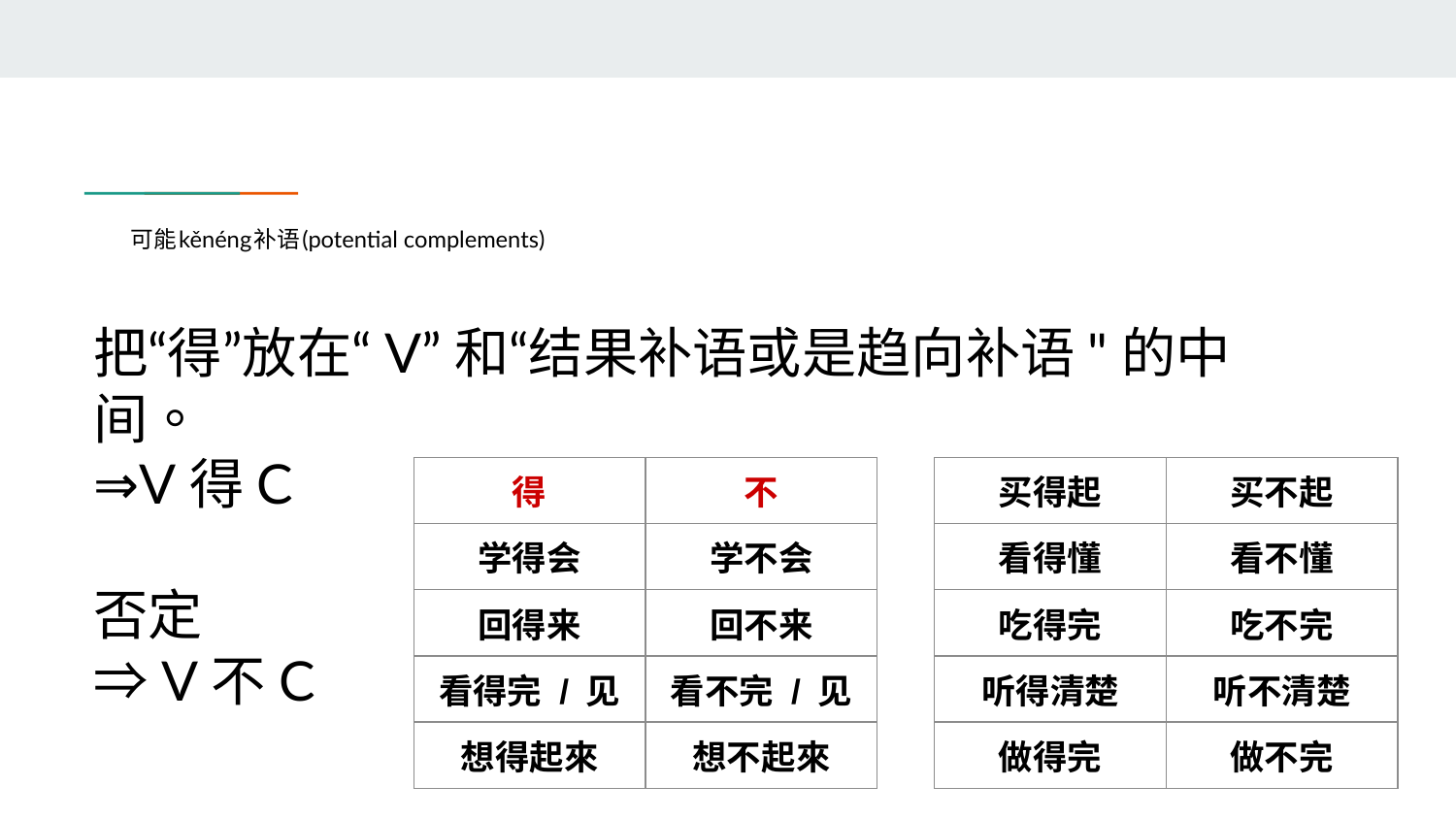

# 可能kěnéng补语(potential complements)
把“得”放在“V”和“结果补语或是趋向补语"的中间。
⇒V得C
否定
⇒V不C

| 得 | 不 |
| --- | --- |
| 学得会 | 学不会 |
| 回得来 | 回不来 |
| 看得完 / 见 | 看不完 / 见 |
| 想得起來 | 想不起來 |
| 买得起 | 买不起 |
| --- | --- |
| 看得懂 | 看不懂 |
| 吃得完 | 吃不完 |
| 听得清楚 | 听不清楚 |
| 做得完 | 做不完 |